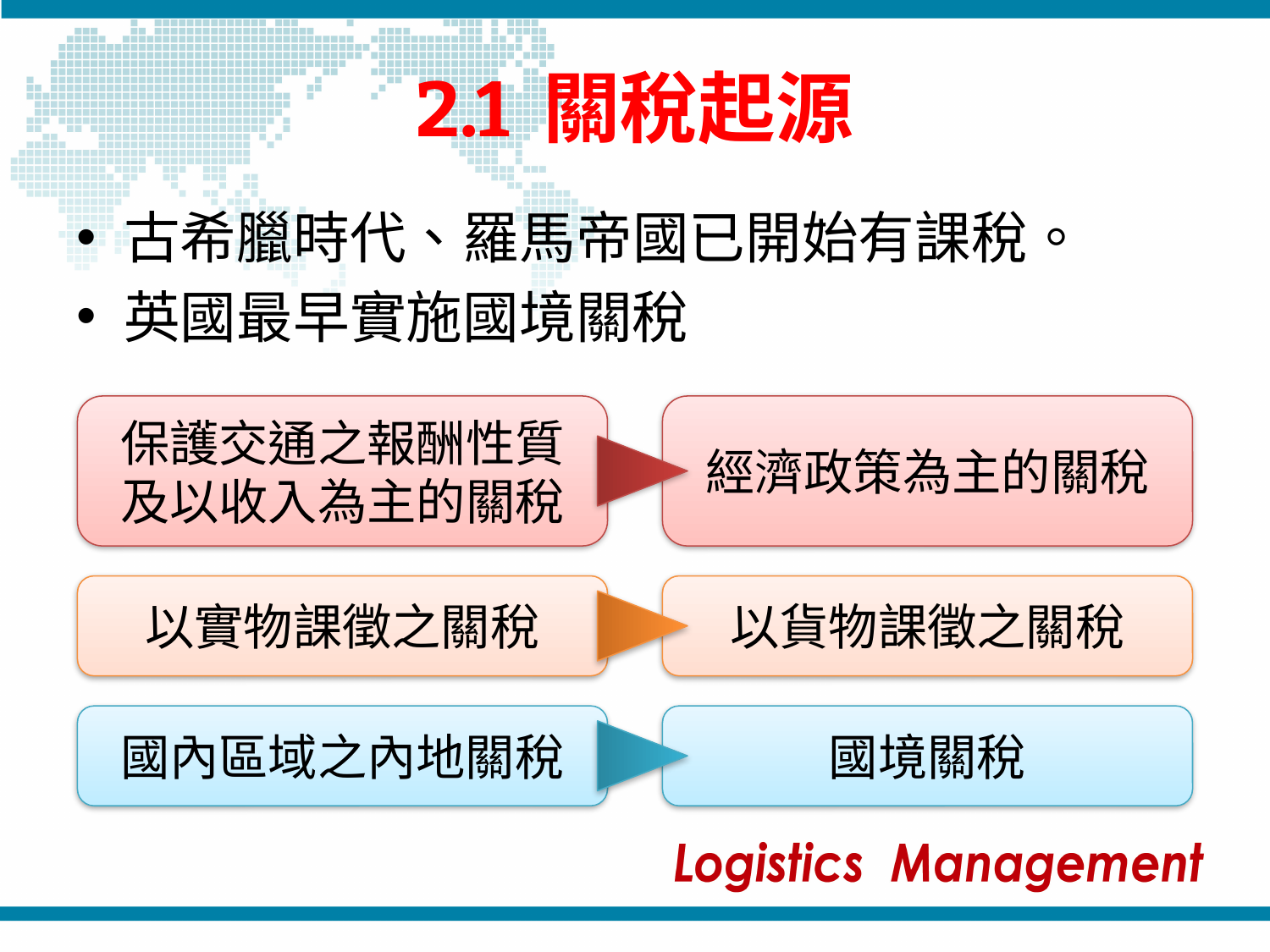

# 2.1 關稅起源
古希臘時代、羅馬帝國已開始有課稅。
英國最早實施國境關稅

保護交通之報酬性質及以收入為主的關稅
經濟政策為主的關稅

以實物課徵之關稅
以貨物課徵之關稅

國內區域之內地關稅
國境關稅